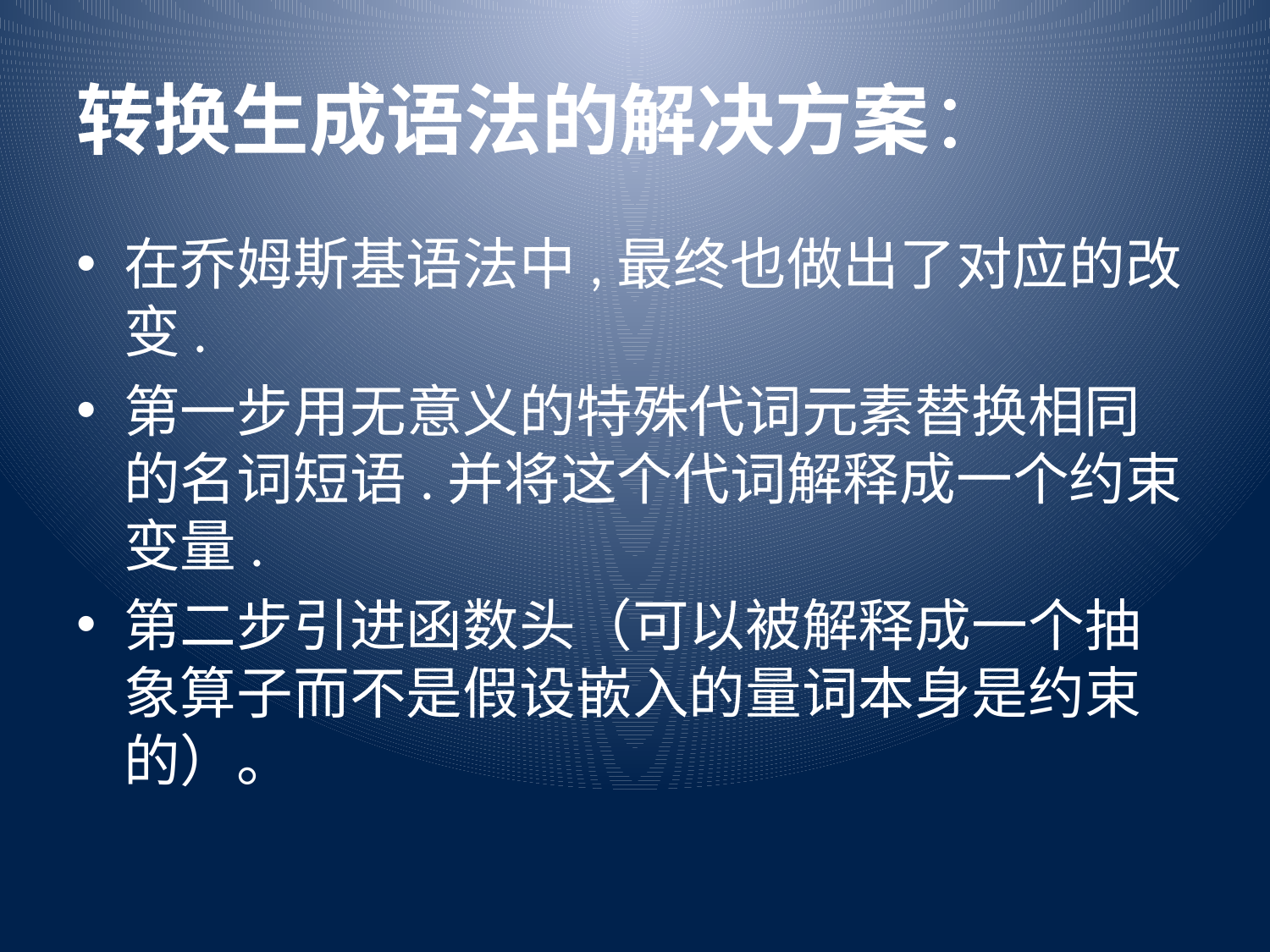

# 转换生成语法的解决方案：
在乔姆斯基语法中,最终也做出了对应的改变.
第一步用无意义的特殊代词元素替换相同的名词短语.并将这个代词解释成一个约束变量.
第二步引进函数头（可以被解释成一个抽象算子而不是假设嵌入的量词本身是约束的）。